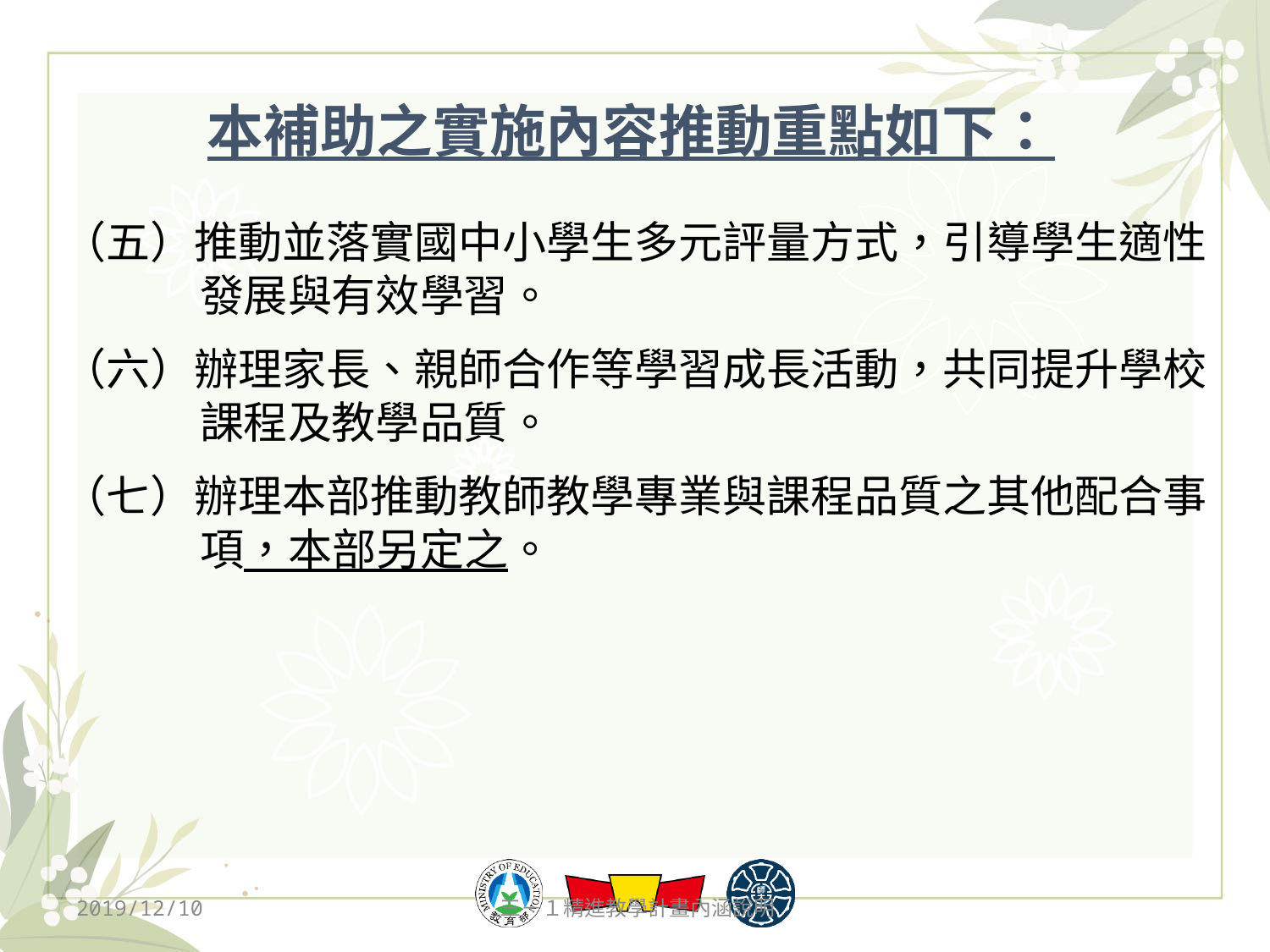

# 本補助之實施內容推動重點如下：
（五）推動並落實國中小學生多元評量方式，引導學生適性發展與有效學習。
（六）辦理家長、親師合作等學習成長活動，共同提升學校課程及教學品質。
（七）辦理本部推動教師教學專業與課程品質之其他配合事項，本部另定之。

2019/12/10
三－１精進教學計畫內涵說明